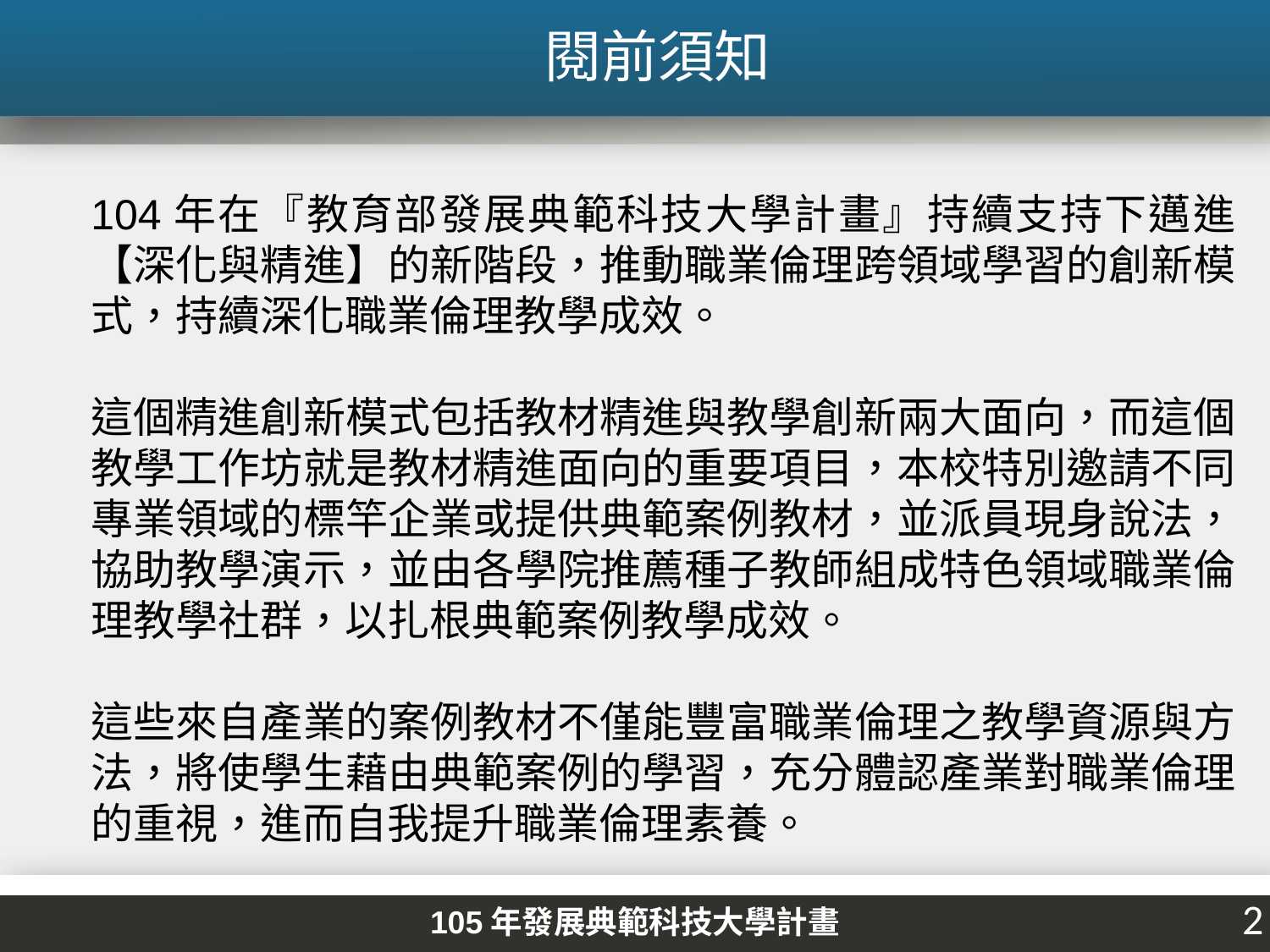

閱前須知
104年在『教育部發展典範科技大學計畫』持續支持下邁進【深化與精進】的新階段，推動職業倫理跨領域學習的創新模式，持續深化職業倫理教學成效。

這個精進創新模式包括教材精進與教學創新兩大面向，而這個教學工作坊就是教材精進面向的重要項目，本校特別邀請不同專業領域的標竿企業或提供典範案例教材，並派員現身說法，協助教學演示，並由各學院推薦種子教師組成特色領域職業倫理教學社群，以扎根典範案例教學成效。

這些來自產業的案例教材不僅能豐富職業倫理之教學資源與方法，將使學生藉由典範案例的學習，充分體認產業對職業倫理的重視，進而自我提升職業倫理素養。